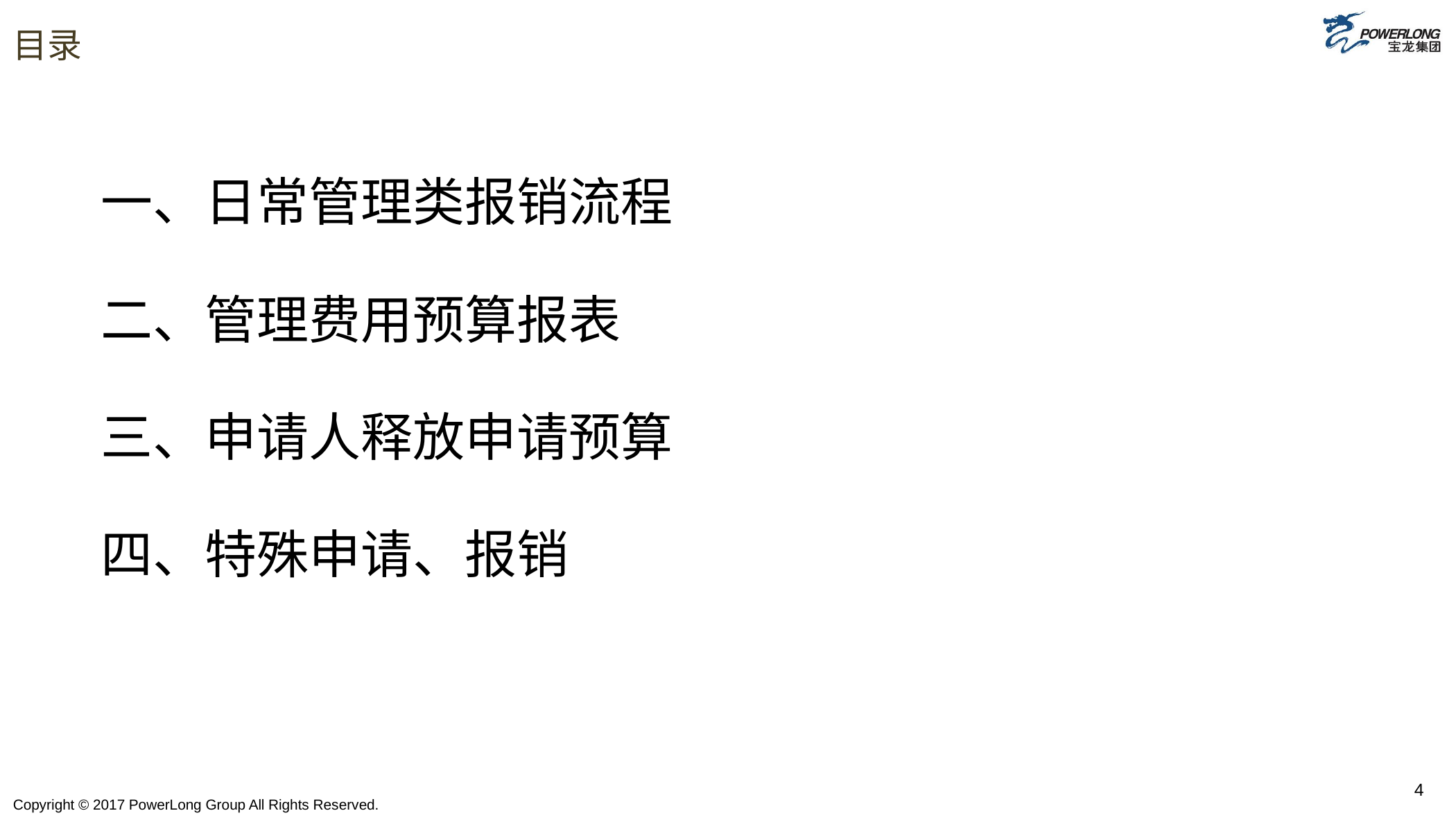

# 目录
一、日常管理类报销流程
二、管理费用预算报表
三、申请人释放申请预算
四、特殊申请、报销